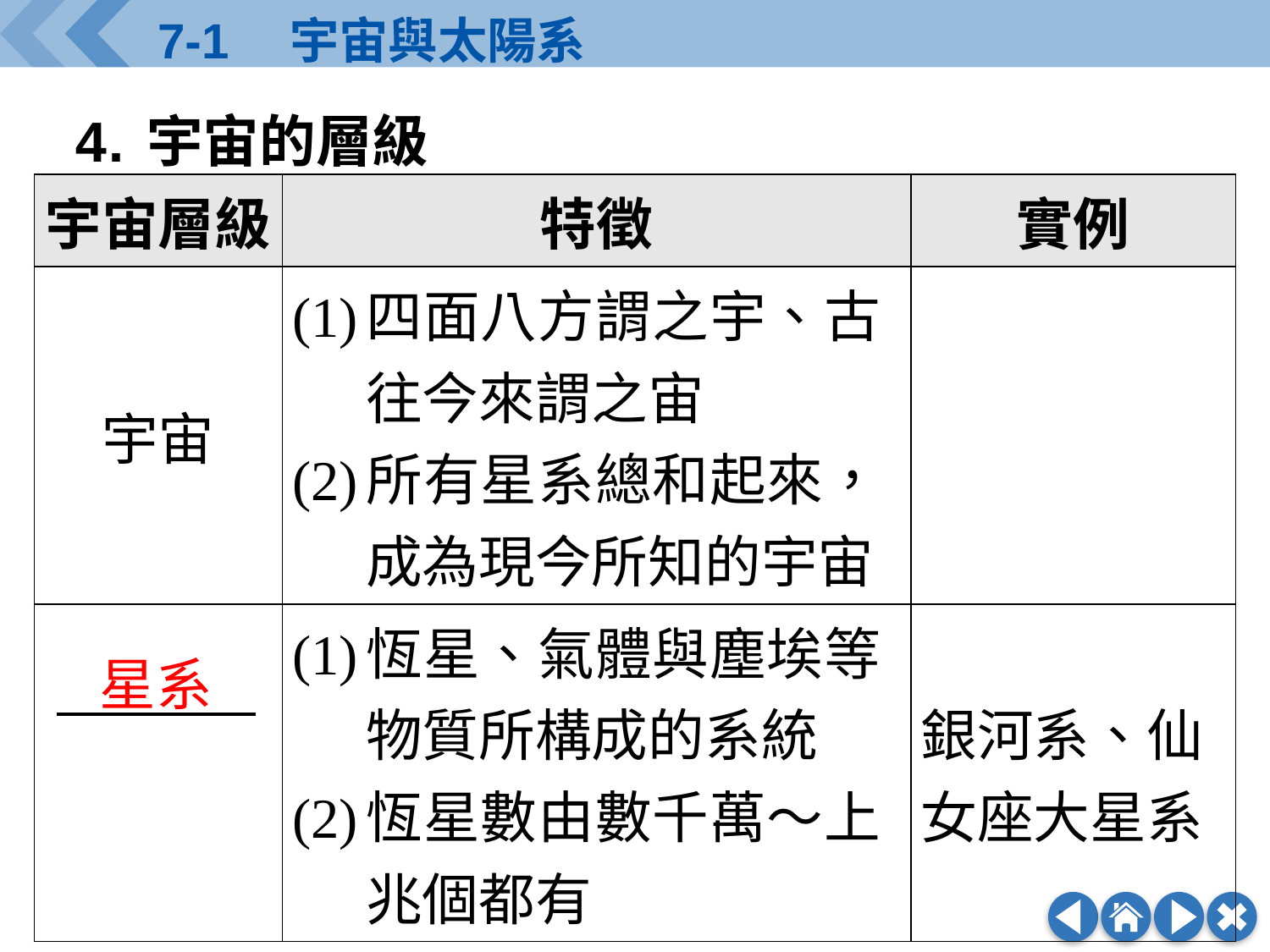

宇宙的層級
| 宇宙層級 | 特徵 | 實例 |
| --- | --- | --- |
| 宇宙 | (1) 四面八方謂之宇、古往今來謂之宙 (2) 所有星系總和起來，成為現今所知的宇宙 |  |
|  | (1) 恆星、氣體與塵埃等物質所構成的系統 (2) 恆星數由數千萬～上兆個都有 | 銀河系、仙女座大星系 |
星系